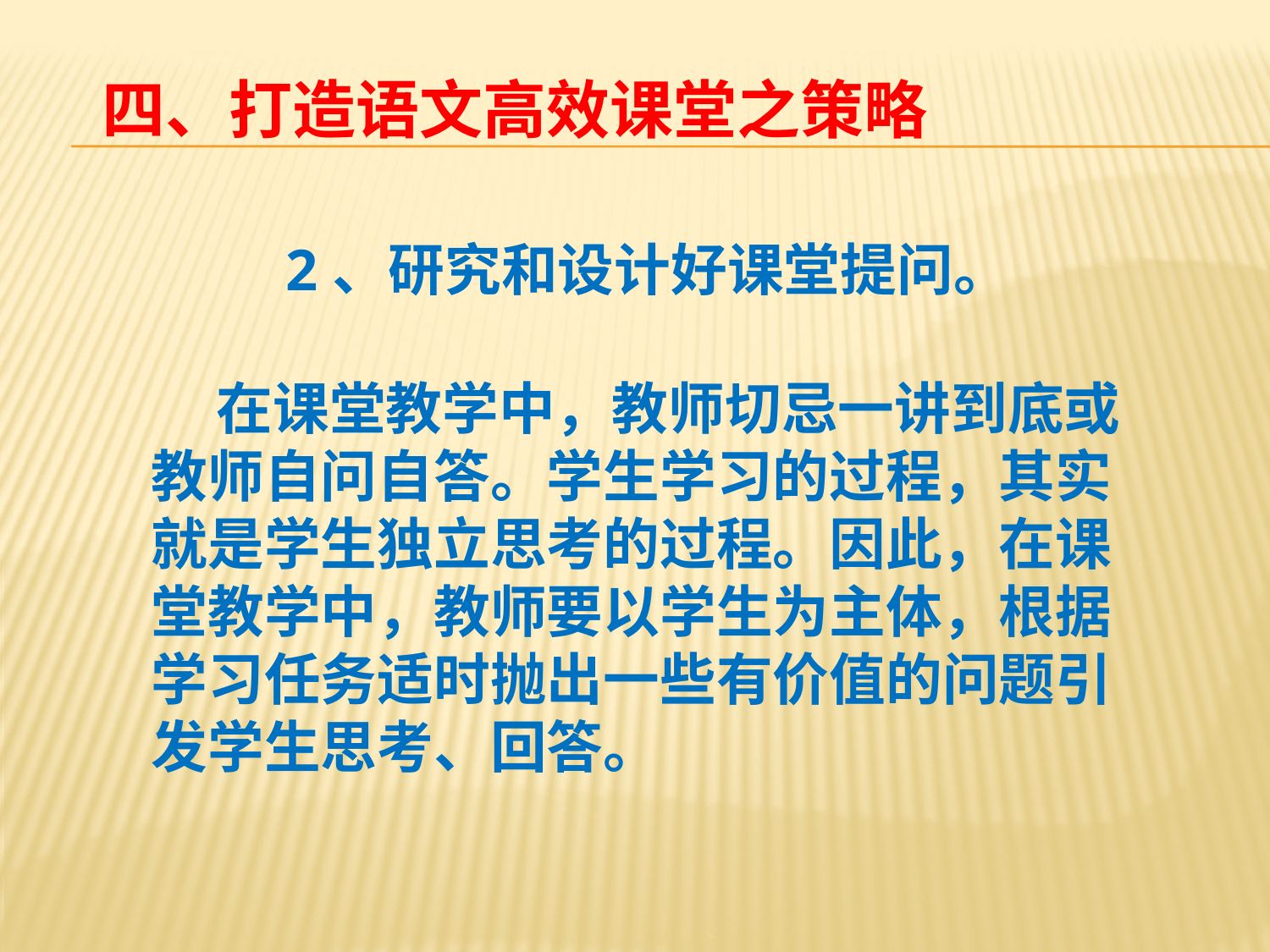

# 四、打造语文高效课堂之策略
       2、研究和设计好课堂提问。
    在课堂教学中，教师切忌一讲到底或教师自问自答。学生学习的过程，其实就是学生独立思考的过程。因此，在课堂教学中，教师要以学生为主体，根据学习任务适时抛出一些有价值的问题引发学生思考、回答。